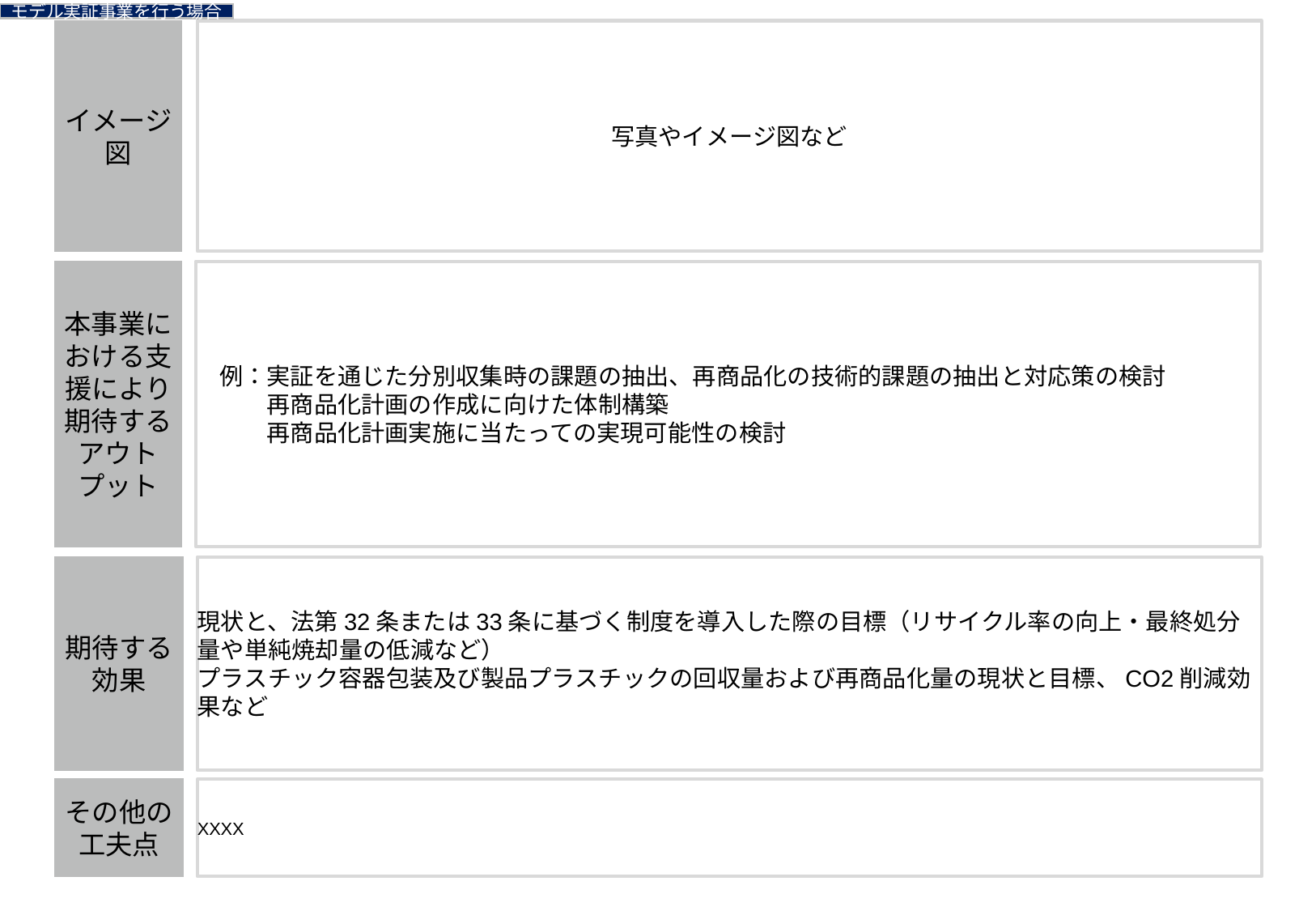

モデル実証事業を行う場合
イメージ図
写真やイメージ図など
本事業における支援により期待するアウトプット
　例：実証を通じた分別収集時の課題の抽出、再商品化の技術的課題の抽出と対応策の検討
　　　再商品化計画の作成に向けた体制構築
　　　再商品化計画実施に当たっての実現可能性の検討
期待する効果
現状と、法第32条または33条に基づく制度を導入した際の目標（リサイクル率の向上・最終処分量や単純焼却量の低減など）
プラスチック容器包装及び製品プラスチックの回収量および再商品化量の現状と目標、CO2削減効果など
その他の工夫点
XXXX